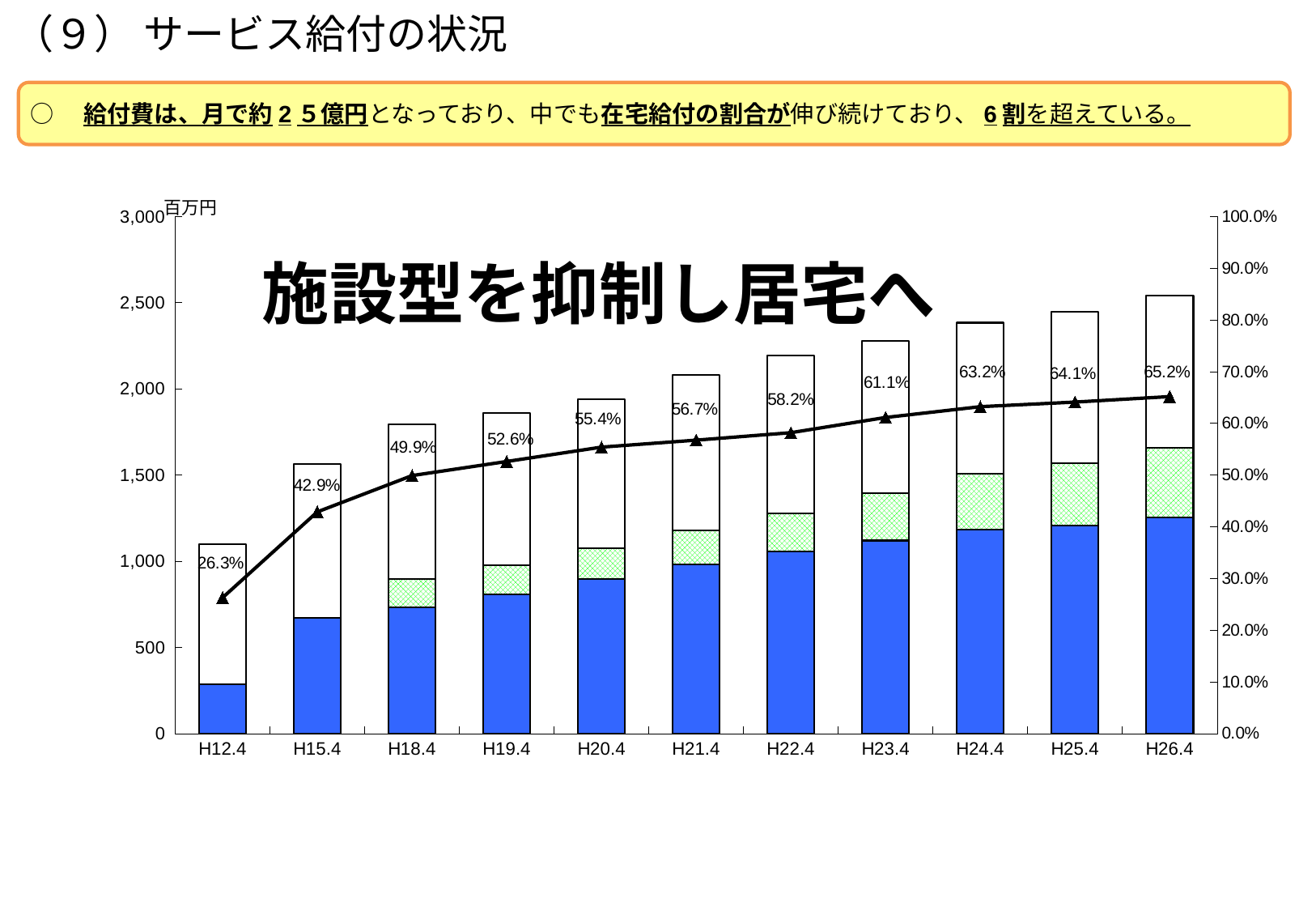

（９） サービス給付の状況
○　給付費は、月で約2５億円となっており、中でも在宅給付の割合が伸び続けており、6割を超えている。

### Chart

| Category | 居宅 | 地域密着型 | 施設 | 在宅給付割合 |
|---|---|---|---|---|
| H12.4 | 287.93264799999974 | None | 808.383616 | 0.2626364831526389 |
| H15.4 | 670.4445149999996 | None | 893.551574 | 0.42867403551416444 |
| H18.4 | 732.3282969999996 | 163.30687100000003 | 899.6730160000005 | 0.4988754443287272 |
| H19.4 | 807.9655309999995 | 169.94392299999998 | 880.6353879999999 | 0.5261694159327686 |
| H20.4 | 895.8236439999995 | 177.77287499999989 | 864.885323 | 0.5538336732070357 |
| H21.4 | 978.9847990000005 | 200.418285 | 899.2489270000002 | 0.5673884218035187 |
| H22.4 | 1055.209653000001 | 221.85137700000016 | 918.0812490000001 | 0.5817668595867813 |
| H23.4 | 1119.5128399999999 | 273.89410200000003 | 886.3150019999996 | 0.61121793632215 |
| H24.4 | 1183.580811 | 322.95095100000003 | 877.0150570000002 | 0.6320546128949361 |
| H25.4 | 1208.0 | 361.0 | 879.0 | 0.6409313725490204 |
| H26.4 | 1253.0 | 404.0 | 886.0 | 0.6515926071569017 |
施設型を抑制し居宅へ

### Chart

| Category | 居宅 | 地域密着型 | 施設 | 在宅給付割合 |
|---|---|---|---|---|
| H12.4 | 287.93264799999974 | None | 808.383616 | 0.2626364831526389 |
| H15.4 | 670.4445149999996 | None | 893.551574 | 0.42867403551416444 |
| H18.4 | 732.3282969999996 | 163.30687100000003 | 899.6730160000005 | 0.4988754443287272 |
| H19.4 | 807.9655309999995 | 169.94392299999998 | 880.6353879999999 | 0.5261694159327686 |
| H20.4 | 895.8236439999995 | 177.77287499999989 | 864.885323 | 0.5538336732070357 |
| H21.4 | 978.9847990000005 | 200.418285 | 899.2489270000002 | 0.5673884218035187 |
| H22.4 | 1055.209653000001 | 221.85137700000016 | 918.0812490000001 | 0.5817668595867813 |
| H23.4 | 1119.5128399999999 | 273.89410200000003 | 886.3150019999996 | 0.61121793632215 |
| H24.4 | 1183.580811 | 322.95095100000003 | 877.0150570000002 | 0.6320546128949361 |
| H25.4 | 1208.0 | 361.0 | 879.0 | 0.6409313725490204 |